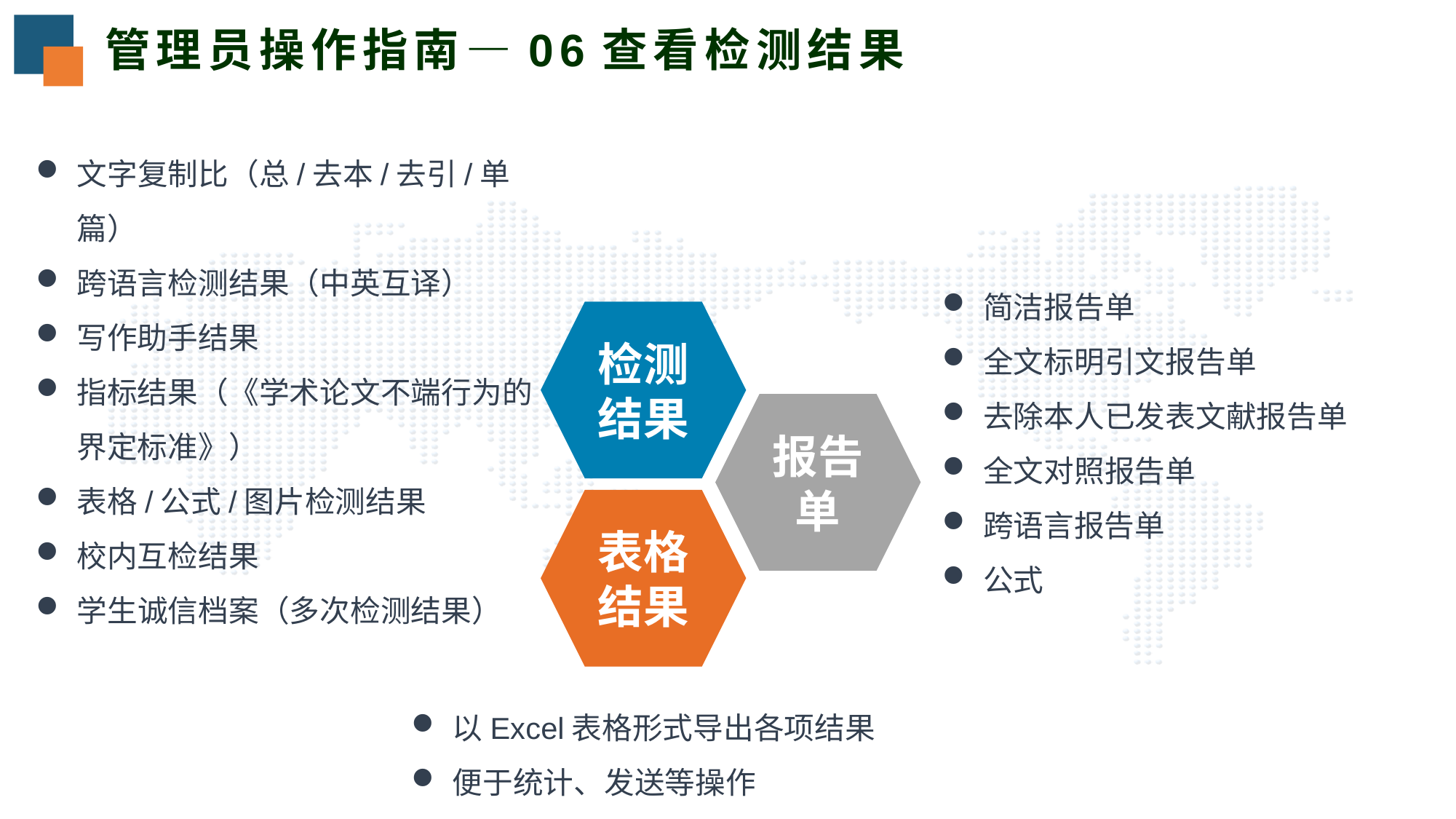

管理员操作指南—06查看检测结果
文字复制比（总/去本/去引/单篇）
跨语言检测结果（中英互译）
写作助手结果
指标结果（《学术论文不端行为的界定标准》）
表格/公式/图片检测结果
校内互检结果
学生诚信档案（多次检测结果）
简洁报告单
全文标明引文报告单
去除本人已发表文献报告单
全文对照报告单
跨语言报告单
公式
检测结果
报告单
表格结果
以Excel表格形式导出各项结果
便于统计、发送等操作